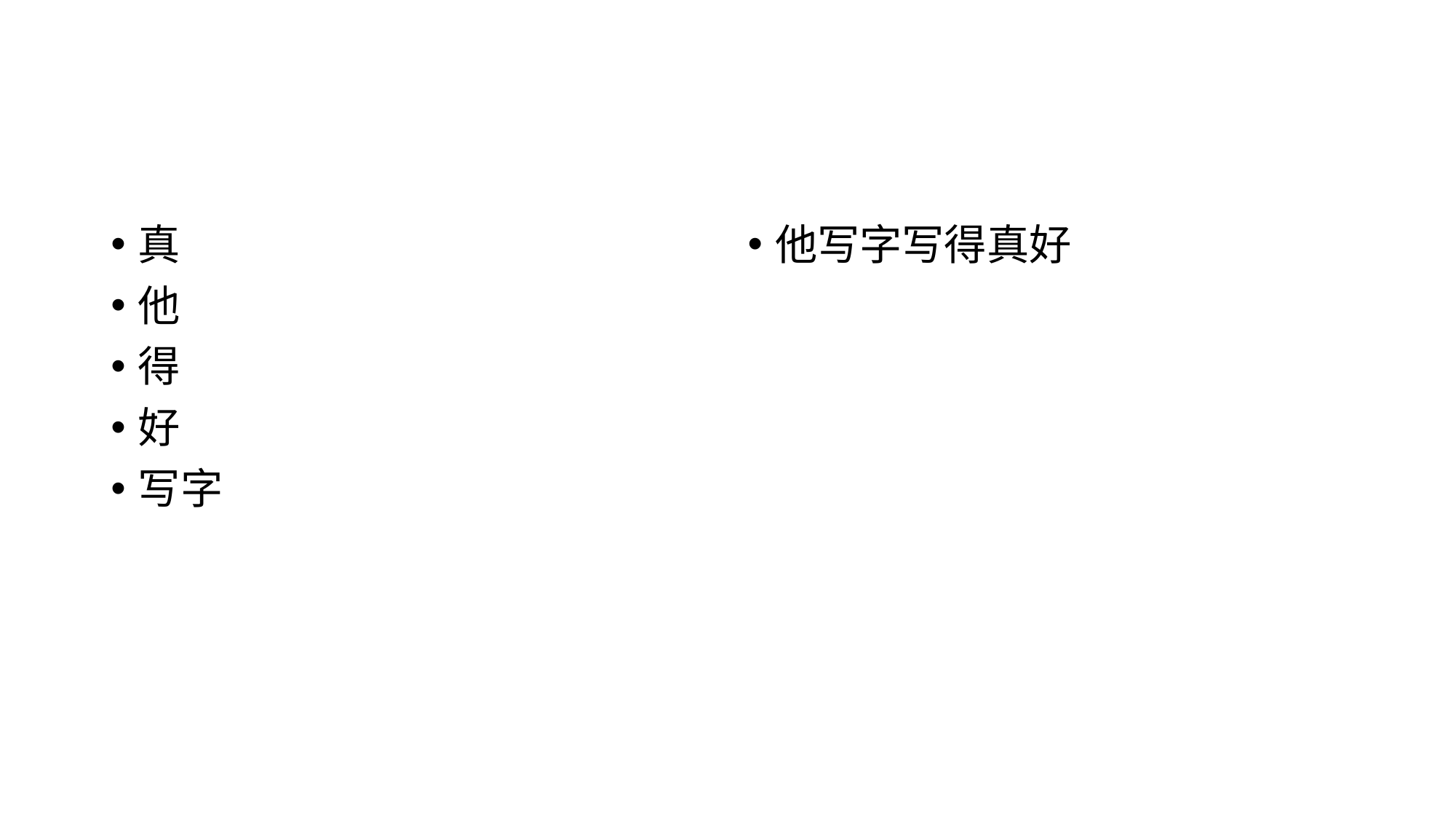

#
真
他
得
好
写字
他写字写得真好